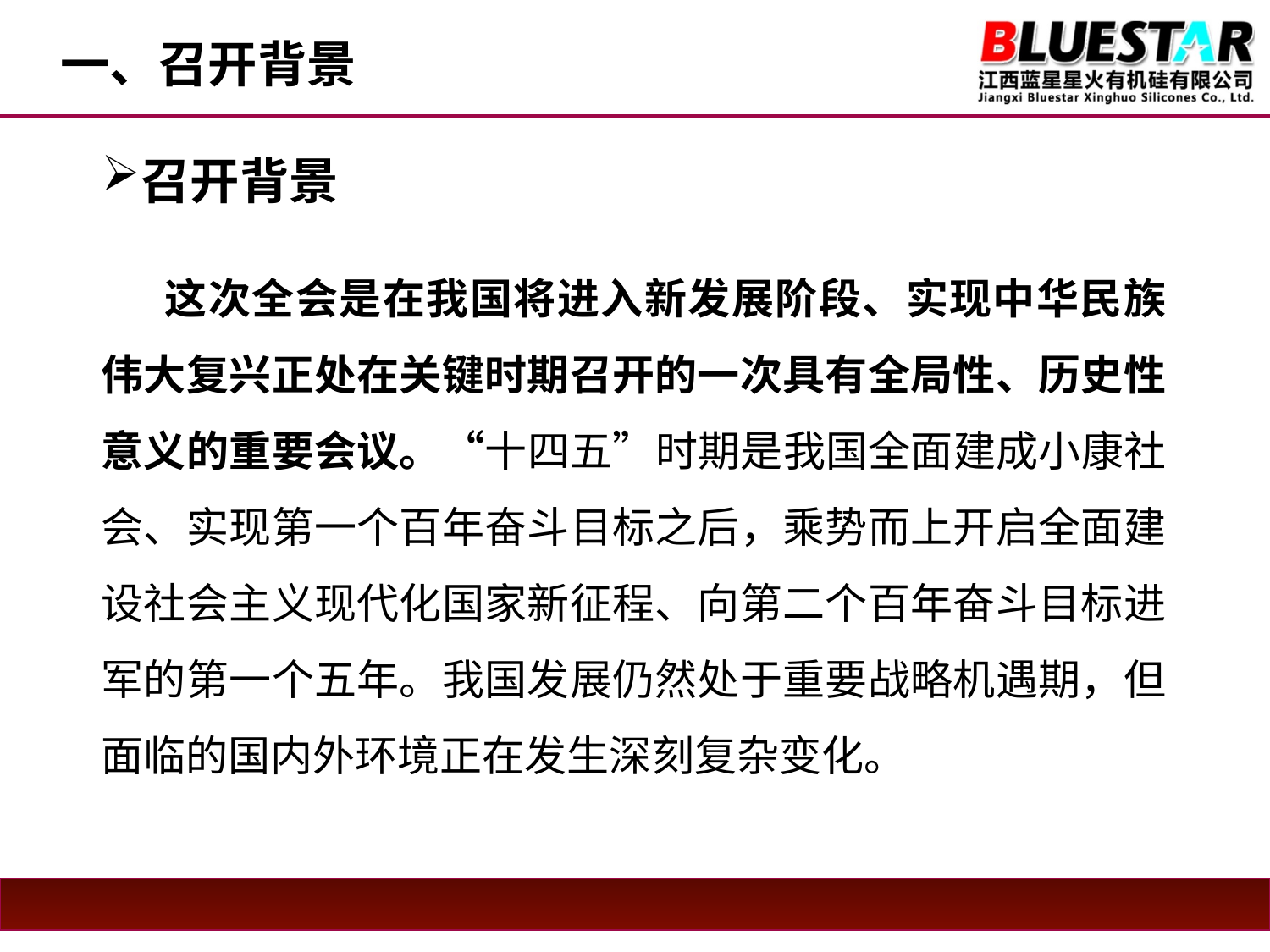

一、召开背景
召开背景

这次全会是在我国将进入新发展阶段、实现中华民族伟大复兴正处在关键时期召开的一次具有全局性、历史性意义的重要会议。“十四五”时期是我国全面建成小康社会、实现第一个百年奋斗目标之后，乘势而上开启全面建设社会主义现代化国家新征程、向第二个百年奋斗目标进军的第一个五年。我国发展仍然处于重要战略机遇期，但面临的国内外环境正在发生深刻复杂变化。